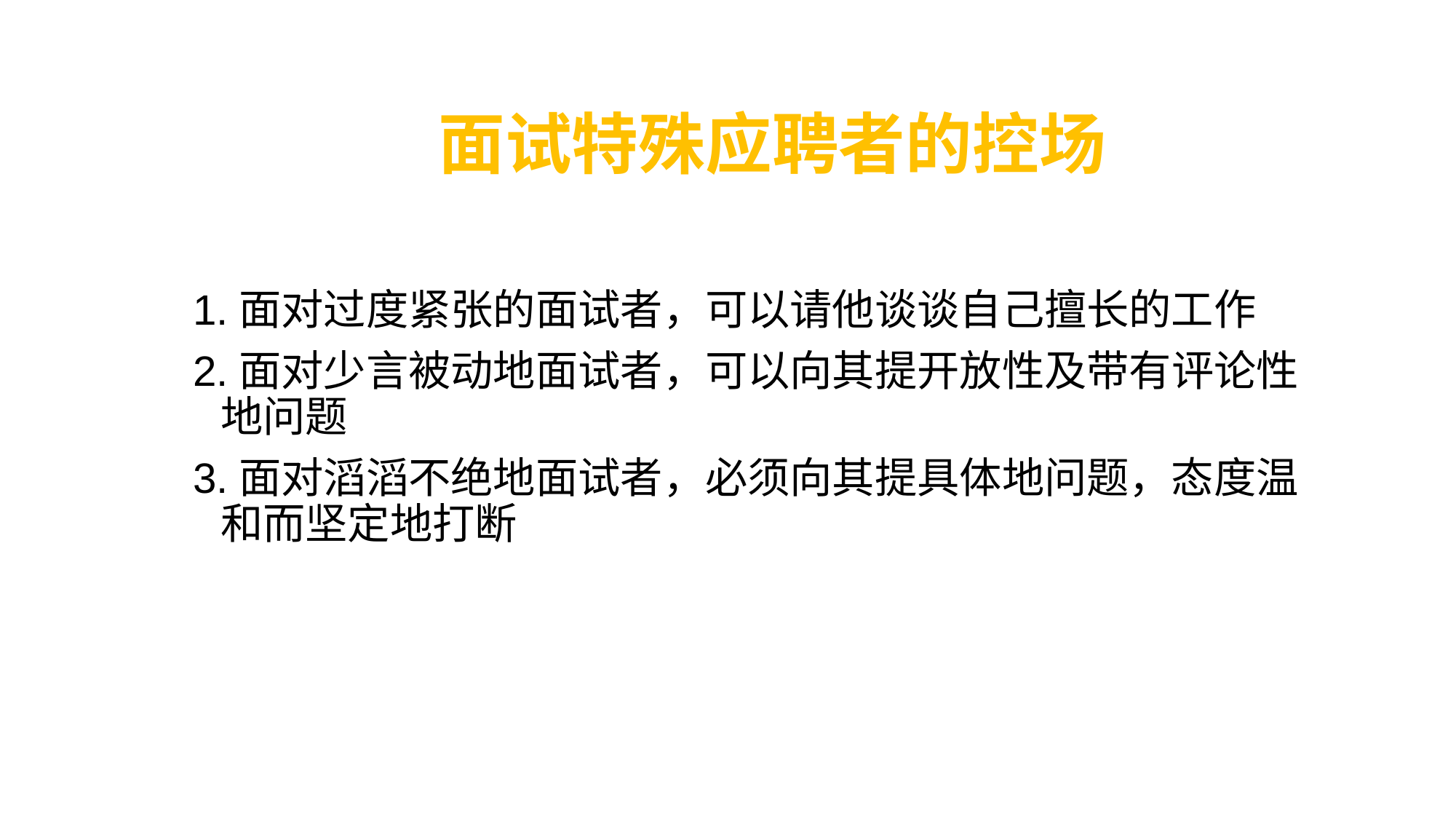

# 面试特殊应聘者的控场
1.面对过度紧张的面试者，可以请他谈谈自己擅长的工作
2.面对少言被动地面试者，可以向其提开放性及带有评论性地问题
3.面对滔滔不绝地面试者，必须向其提具体地问题，态度温和而坚定地打断